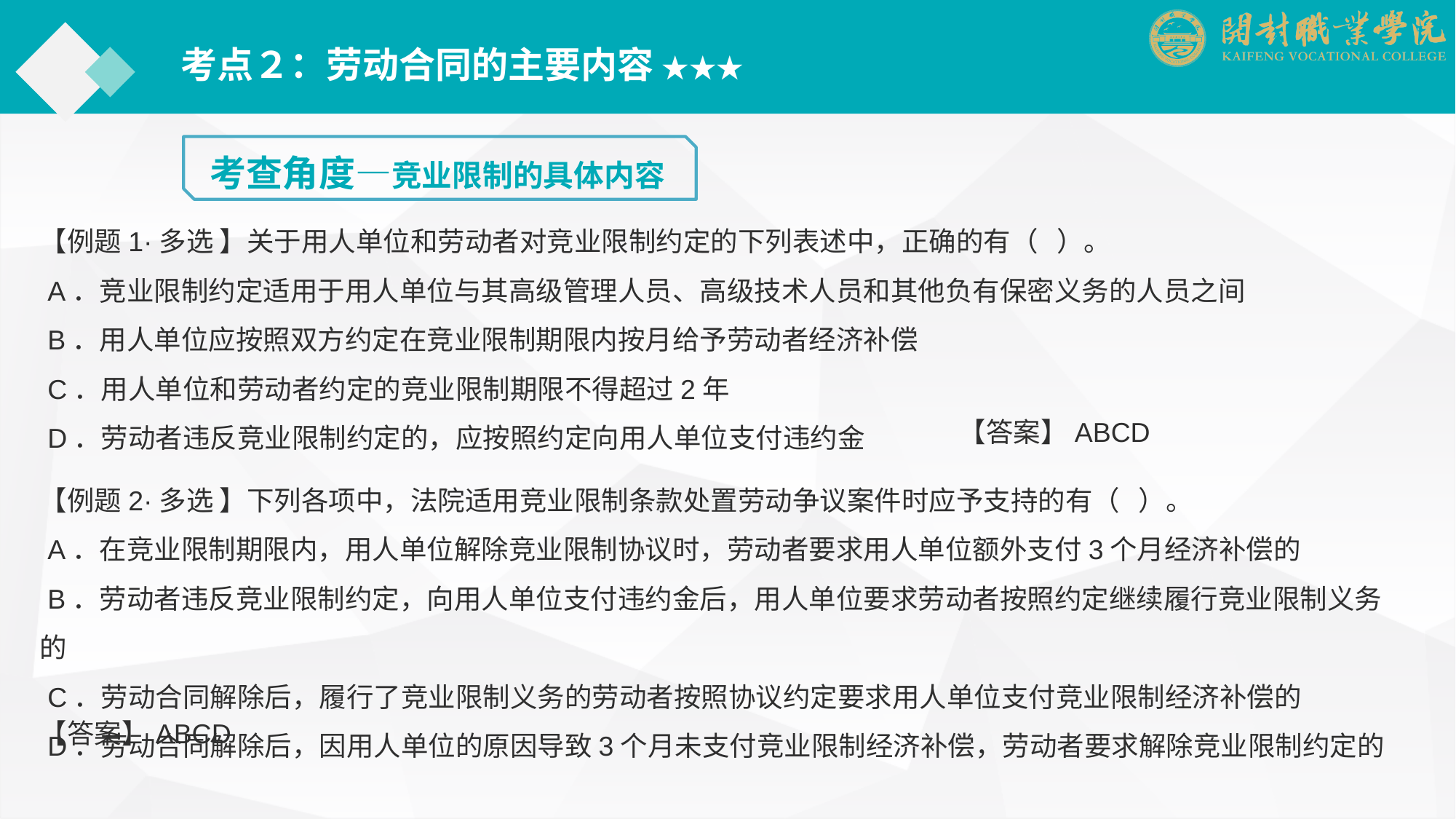

考点２：劳动合同的主要内容 ★★★
考查角度—竞业限制的具体内容

【例题1·多选 】关于用人单位和劳动者对竞业限制约定的下列表述中，正确的有（   ）。
 A．竞业限制约定适用于用人单位与其高级管理人员、高级技术人员和其他负有保密义务的人员之间
 B．用人单位应按照双方约定在竞业限制期限内按月给予劳动者经济补偿
 C．用人单位和劳动者约定的竞业限制期限不得超过2年
 D．劳动者违反竞业限制约定的，应按照约定向用人单位支付违约金
【答案】ABCD
【例题2·多选 】下列各项中，法院适用竞业限制条款处置劳动争议案件时应予支持的有（   ）。
 A．在竞业限制期限内，用人单位解除竞业限制协议时，劳动者要求用人单位额外支付3个月经济补偿的
 B．劳动者违反竞业限制约定，向用人单位支付违约金后，用人单位要求劳动者按照约定继续履行竞业限制义务的
 C．劳动合同解除后，履行了竞业限制义务的劳动者按照协议约定要求用人单位支付竞业限制经济补偿的
 D．劳动合同解除后，因用人单位的原因导致3个月未支付竞业限制经济补偿，劳动者要求解除竞业限制约定的
【答案】ABCD